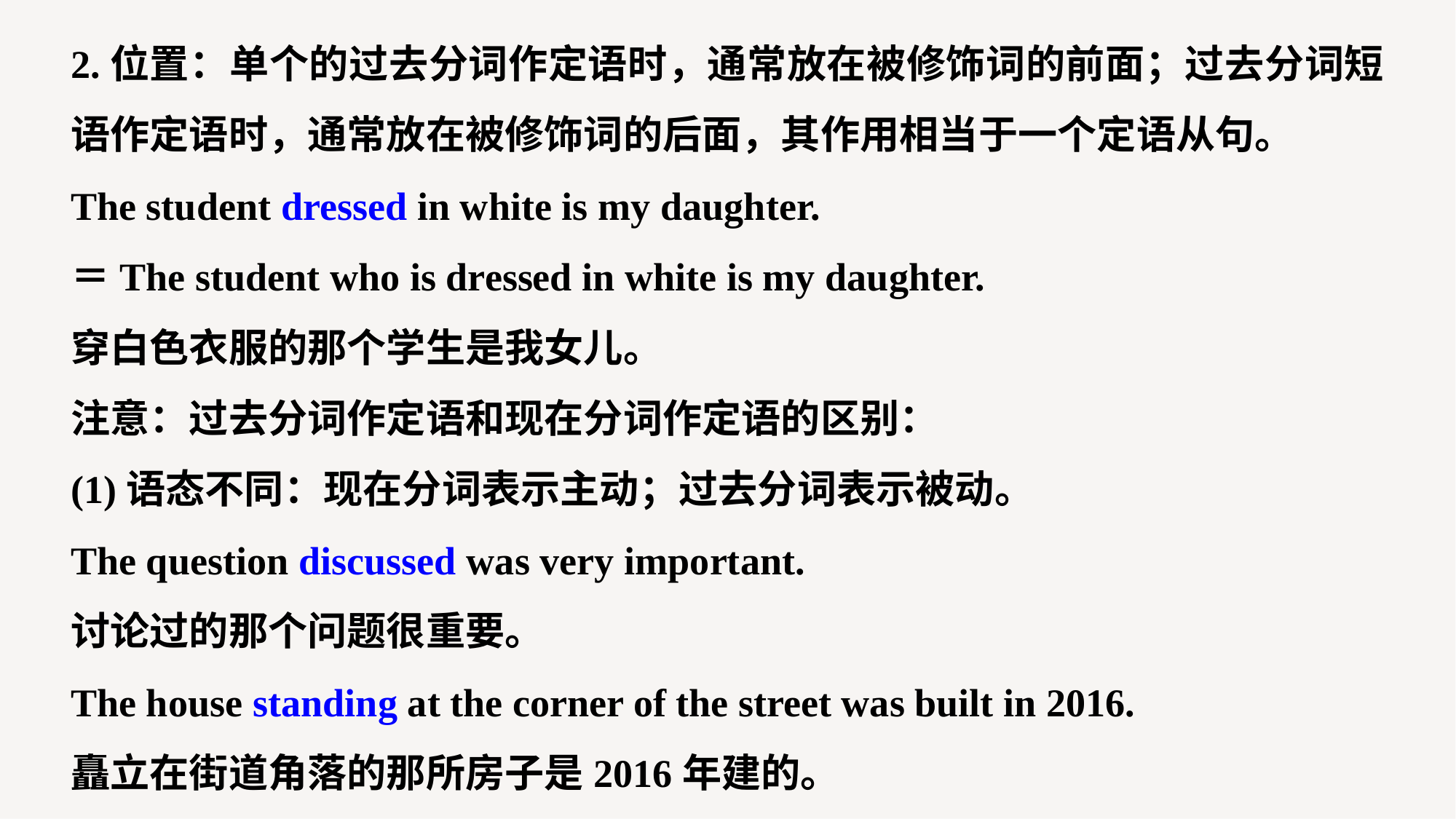

2.位置：单个的过去分词作定语时，通常放在被修饰词的前面；过去分词短语作定语时，通常放在被修饰词的后面，其作用相当于一个定语从句。
The student dressed in white is my daughter.
＝The student who is dressed in white is my daughter.
穿白色衣服的那个学生是我女儿。
注意：过去分词作定语和现在分词作定语的区别：
(1)语态不同：现在分词表示主动；过去分词表示被动。
The question discussed was very important.
讨论过的那个问题很重要。
The house standing at the corner of the street was built in 2016.
矗立在街道角落的那所房子是2016年建的。